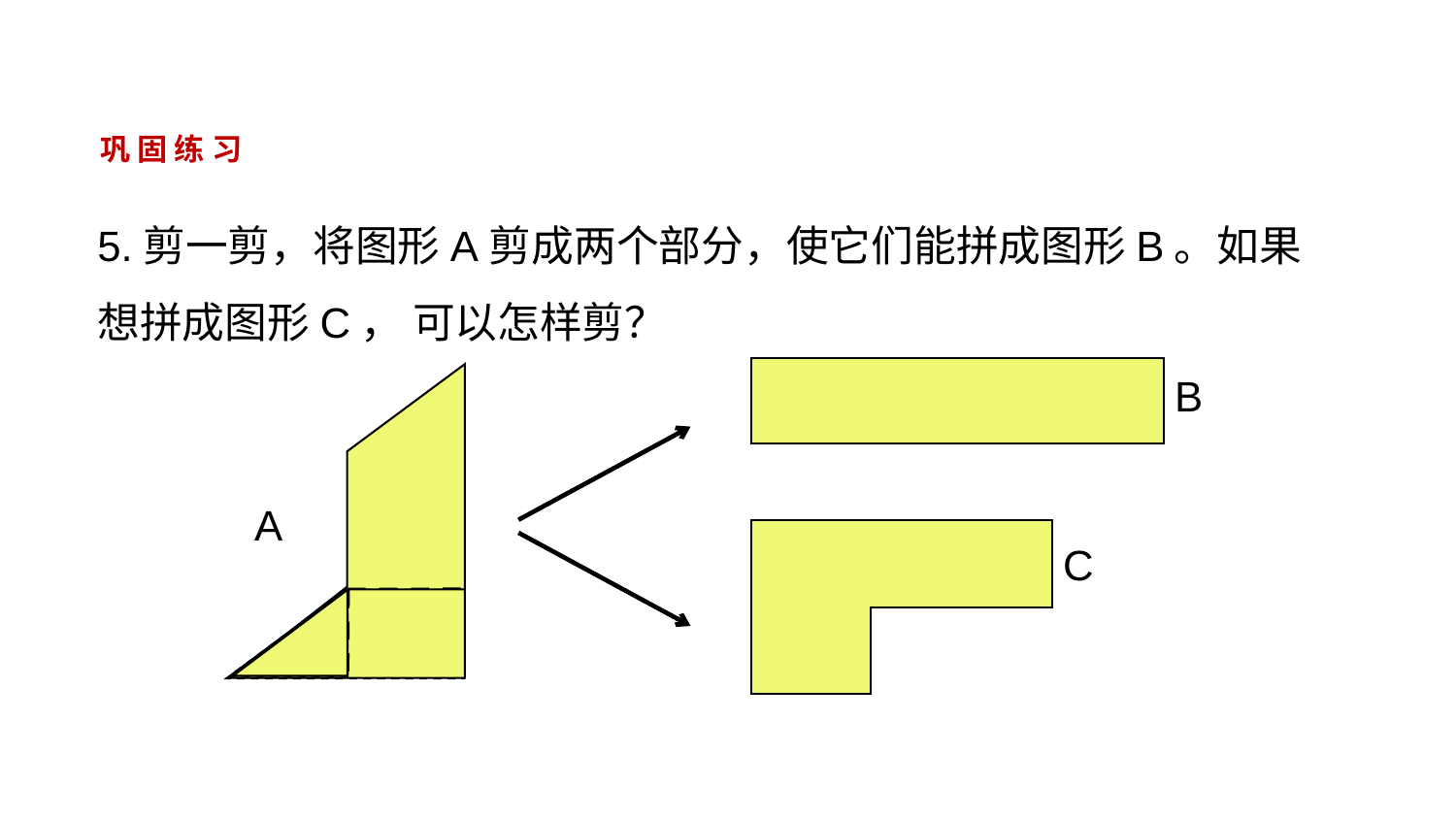

巩 固 练 习
5.剪一剪，将图形A剪成两个部分，使它们能拼成图形B。如果想拼成图形C， 可以怎样剪？

B
A

C